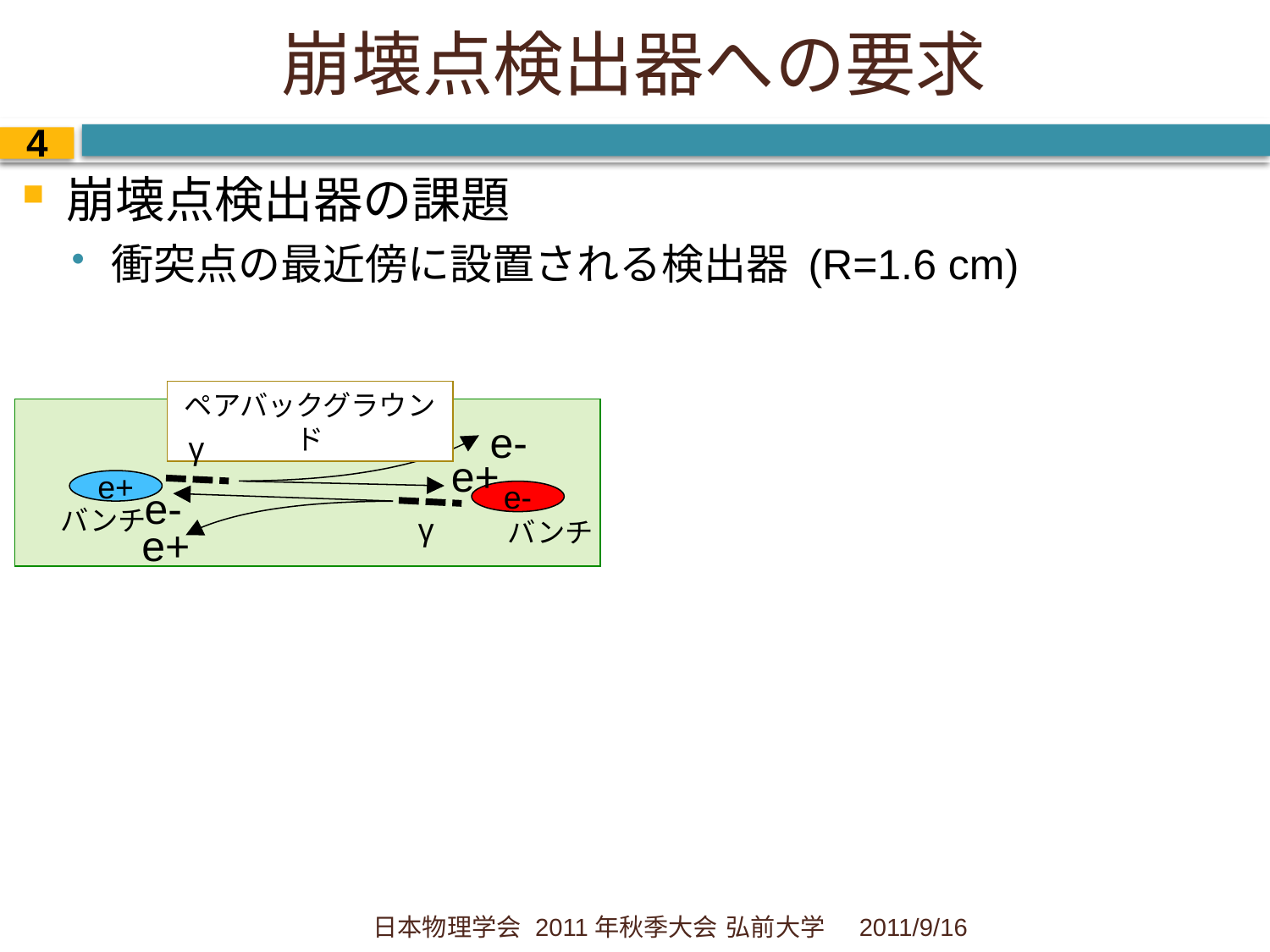

# 崩壊点検出器への要求
4
崩壊点検出器の課題
衝突点の最近傍に設置される検出器 (R=1.6 cm)
ペアバックグラウンド

e-
γ
e+
e+
e-
e-
バンチ

γ
バンチ
e+
日本物理学会 2011年秋季大会 弘前大学
2011/9/16